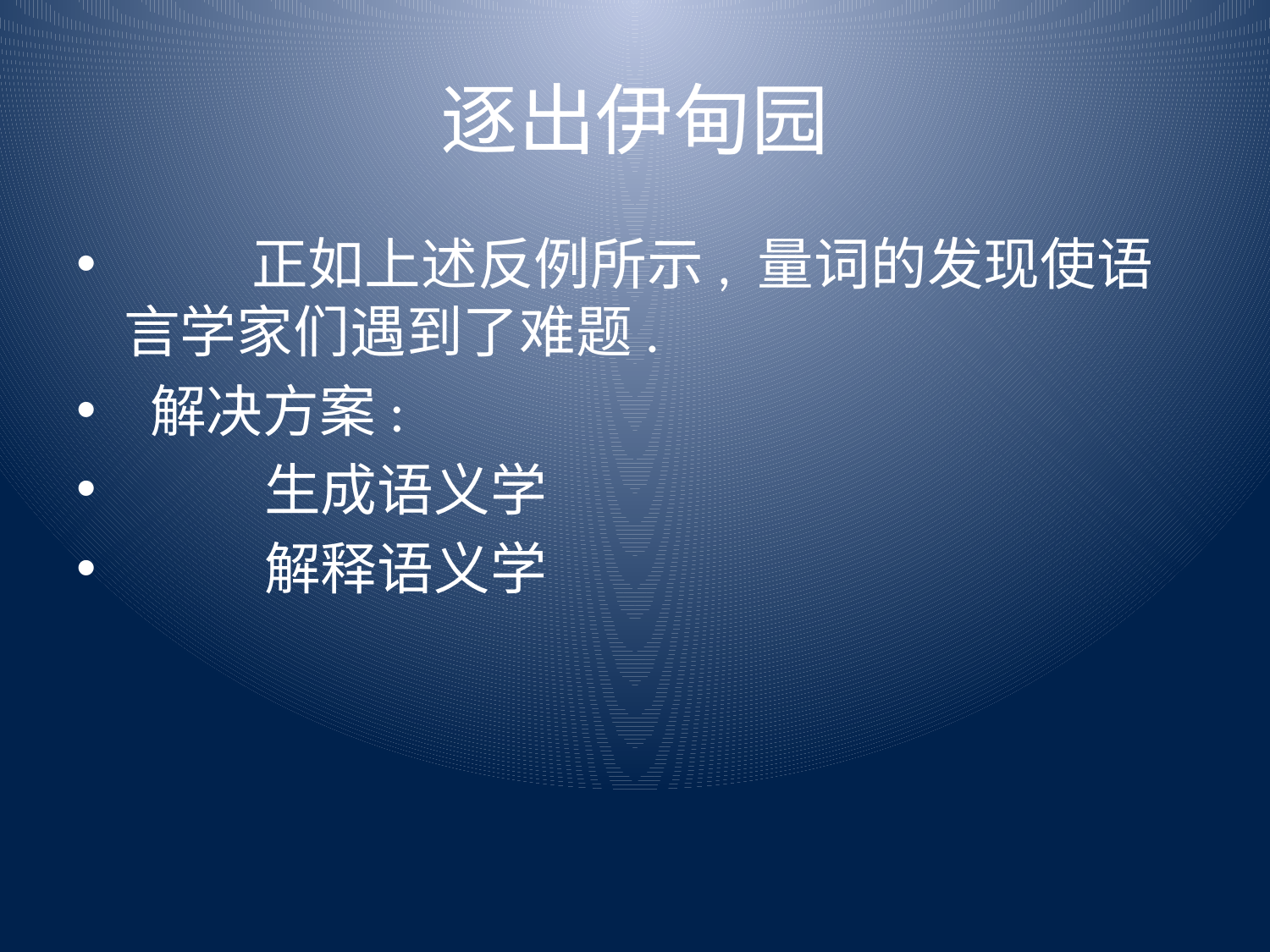

# 逐出伊甸园
         正如上述反例所示, 量词的发现使语言学家们遇到了难题.
 解决方案:
          生成语义学
          解释语义学